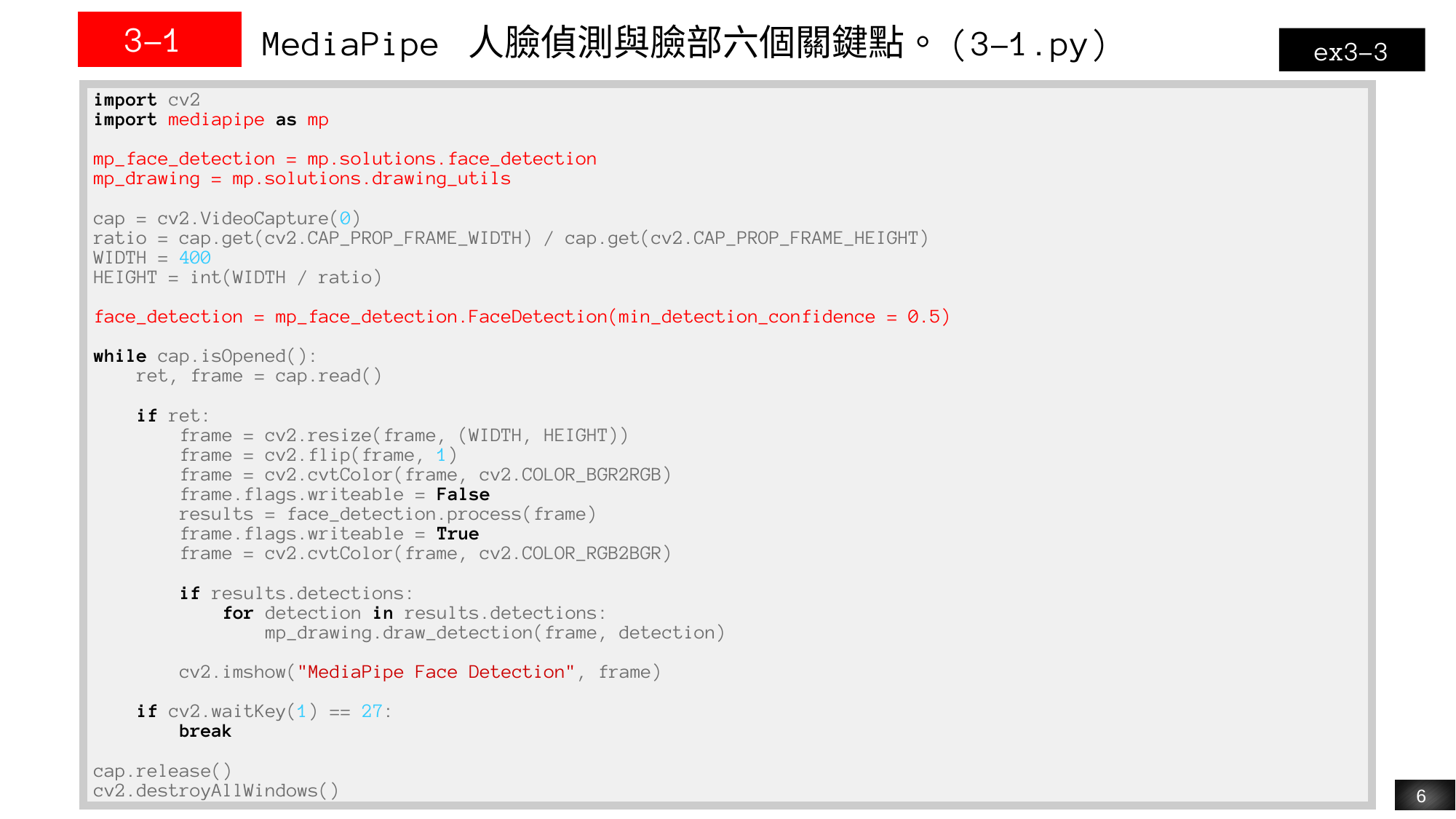

| 3-1 | MediaPipe 人臉偵測與臉部六個關鍵點。(3-1.py) |
| --- | --- |
ex3-3
| import cv2 import mediapipe as mp mp\_face\_detection = mp.solutions.face\_detection mp\_drawing = mp.solutions.drawing\_utils cap = cv2.VideoCapture(0) ratio = cap.get(cv2.CAP\_PROP\_FRAME\_WIDTH) / cap.get(cv2.CAP\_PROP\_FRAME\_HEIGHT) WIDTH = 400 HEIGHT = int(WIDTH / ratio) face\_detection = mp\_face\_detection.FaceDetection(min\_detection\_confidence = 0.5) while cap.isOpened(): ret, frame = cap.read() if ret: frame = cv2.resize(frame, (WIDTH, HEIGHT)) frame = cv2.flip(frame, 1) frame = cv2.cvtColor(frame, cv2.COLOR\_BGR2RGB) frame.flags.writeable = False results = face\_detection.process(frame) frame.flags.writeable = True frame = cv2.cvtColor(frame, cv2.COLOR\_RGB2BGR) if results.detections: for detection in results.detections: mp\_drawing.draw\_detection(frame, detection) cv2.imshow("MediaPipe Face Detection", frame) if cv2.waitKey(1) == 27: break cap.release() cv2.destroyAllWindows() |
| --- |